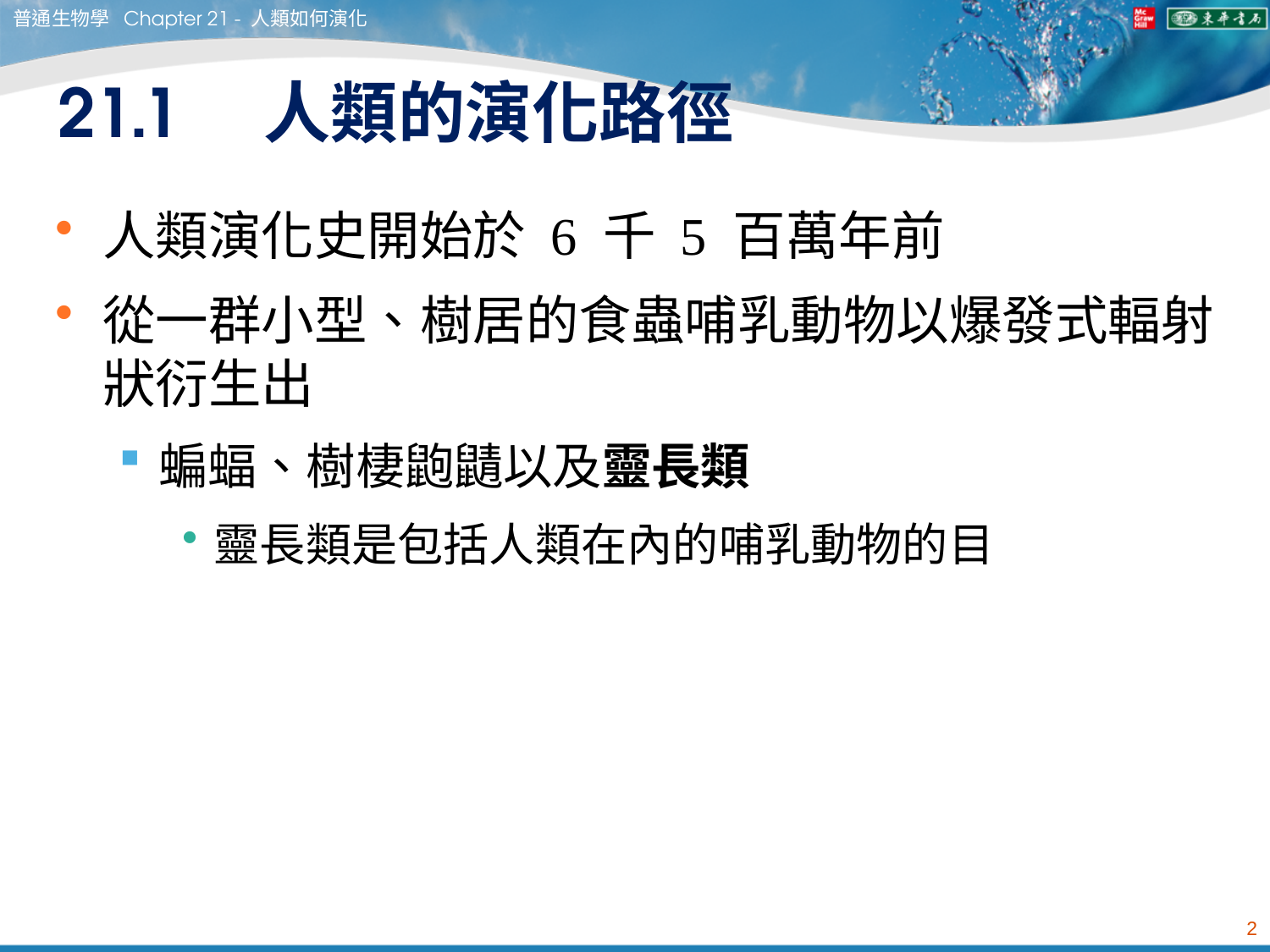

普通生物學  Chapter 21 - 人類如何演化
# 21.1　人類的演化路徑
人類演化史開始於 6 千 5 百萬年前
從一群小型、樹居的食蟲哺乳動物以爆發式輻射狀衍生出
蝙蝠、樹棲鼩鼱以及靈長類
靈長類是包括人類在內的哺乳動物的目
2